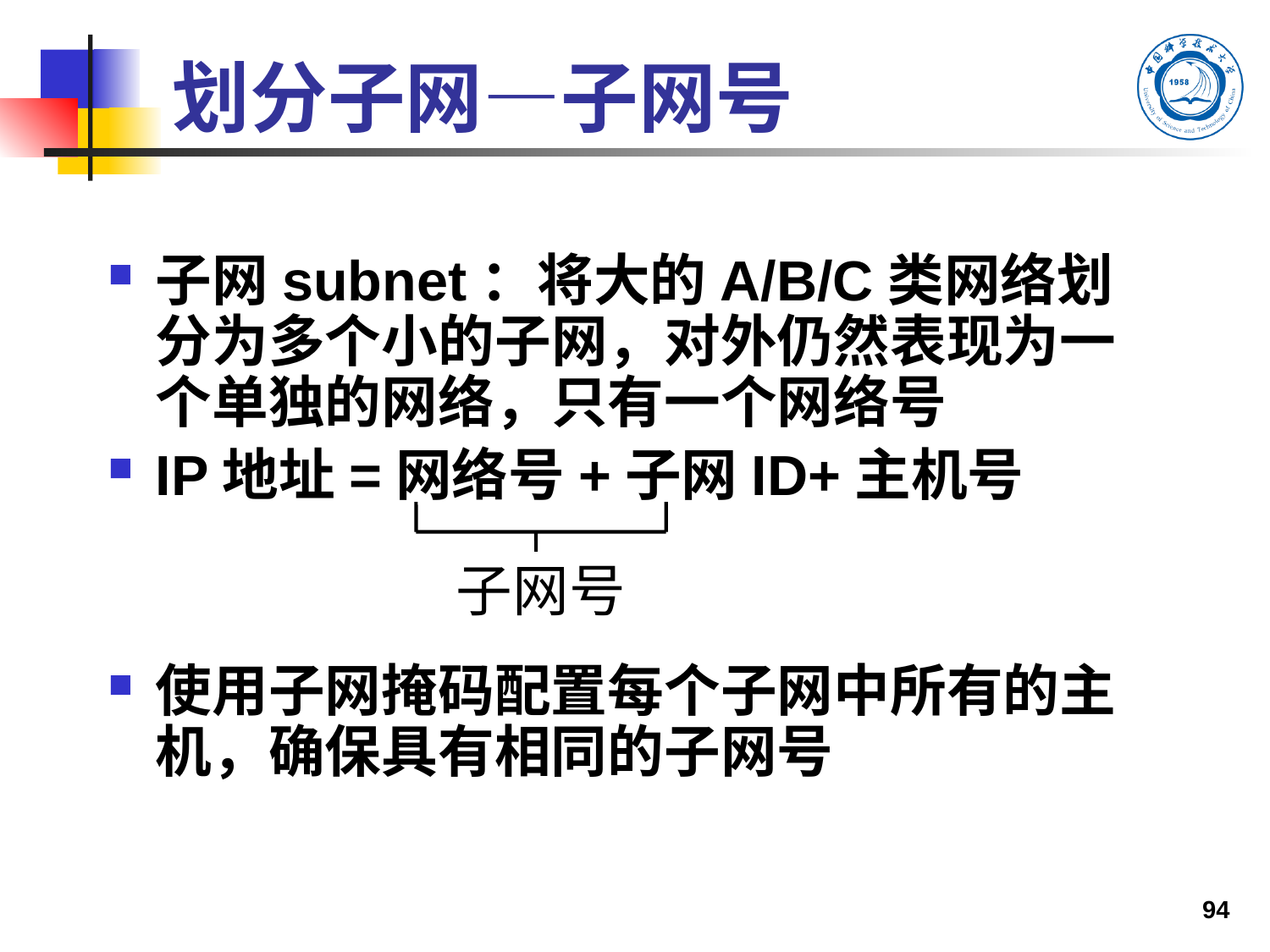

# 划分子网—子网号
子网subnet：将大的A/B/C类网络划分为多个小的子网，对外仍然表现为一个单独的网络，只有一个网络号
IP地址=网络号+子网ID+主机号

使用子网掩码配置每个子网中所有的主机，确保具有相同的子网号

子网号
94